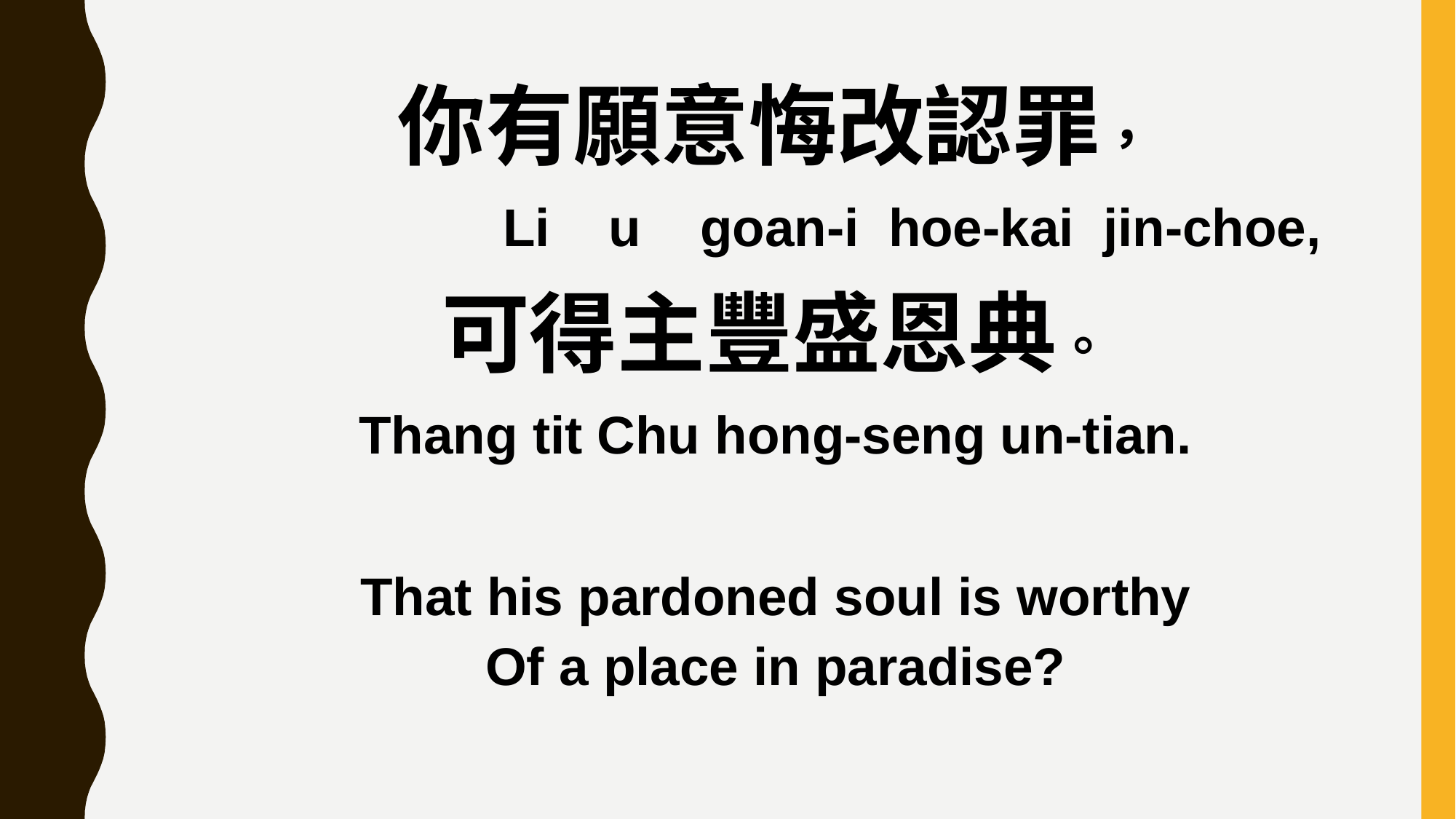

你有願意悔改認罪，
                         Li    u    goan-i  hoe-kai  jin-choe,
可得主豐盛恩典。
Thang tit Chu hong-seng un-tian.

That his pardoned soul is worthy
Of a place in paradise?